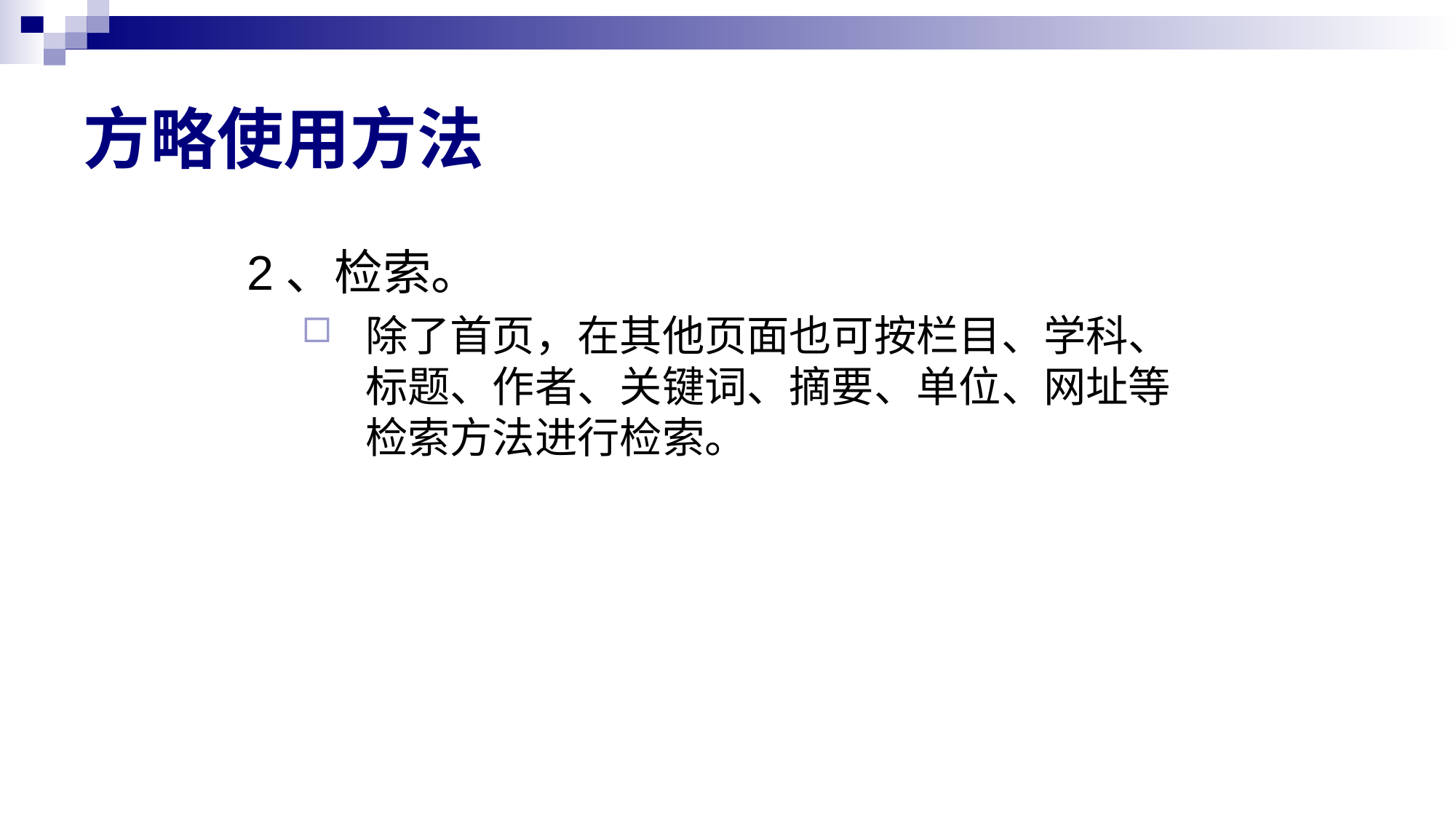

# 方略使用方法
2、检索。
除了首页，在其他页面也可按栏目、学科、标题、作者、关键词、摘要、单位、网址等检索方法进行检索。